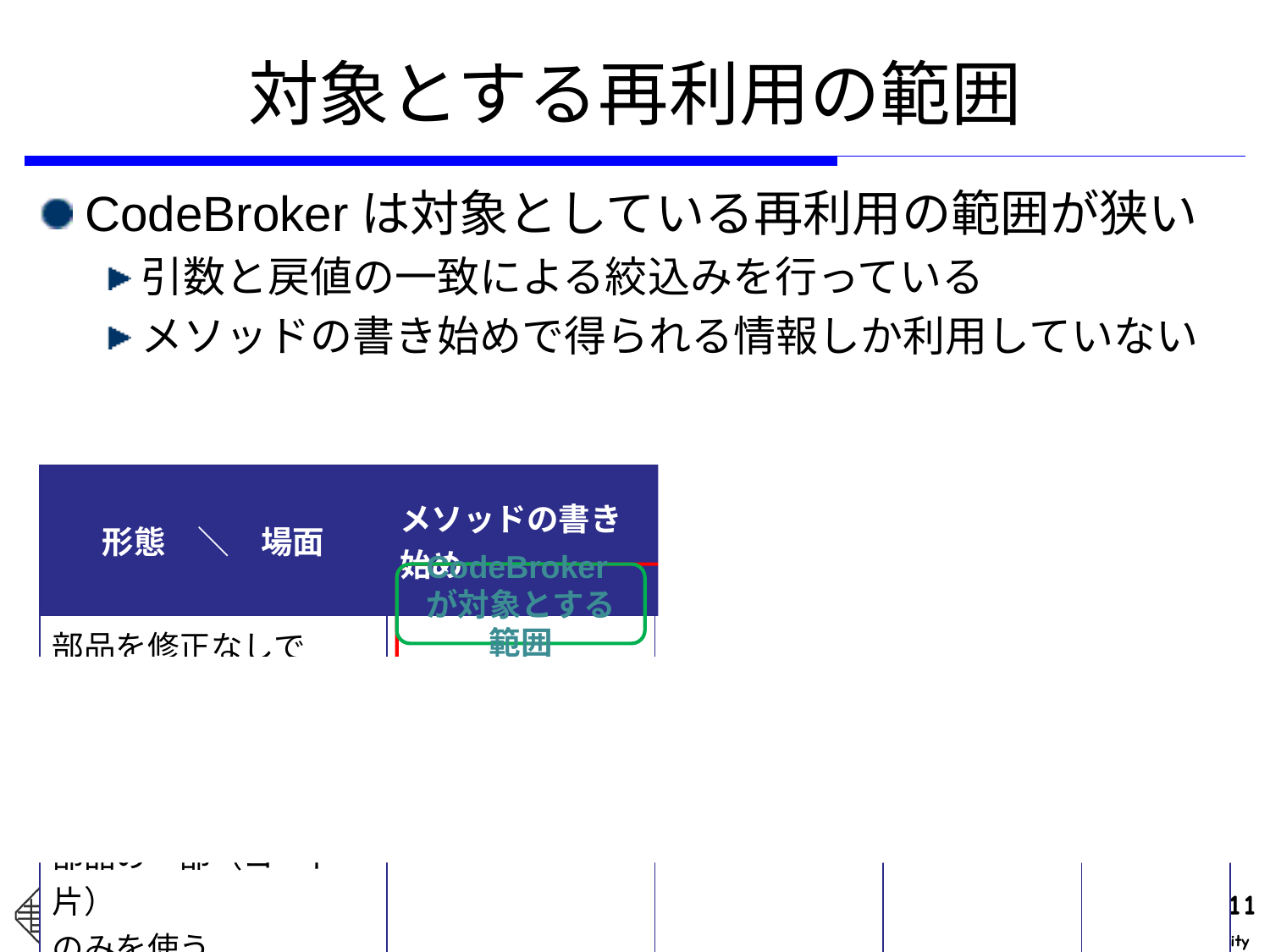

# 対象とする再利用の範囲
CodeBrokerは対象としている再利用の範囲が狭い
引数と戻値の一致による絞込みを行っている
メソッドの書き始めで得られる情報しか利用していない

| 形態　＼　場面 | メソッドの書き始め | メソッドの本体を書いている時 | クラス定義を書いている時 | ・・・・・・ |
| --- | --- | --- | --- | --- |
| 部品を修正なしで そのまま使う |  |  |  |  |
| 部品に修正を加えて使う |  |  |  |  |
| 部品の一部（コード片） のみを使う |  |  |  |  |
この範囲全てをカバーしたい
CodeBrokerが対象とする範囲